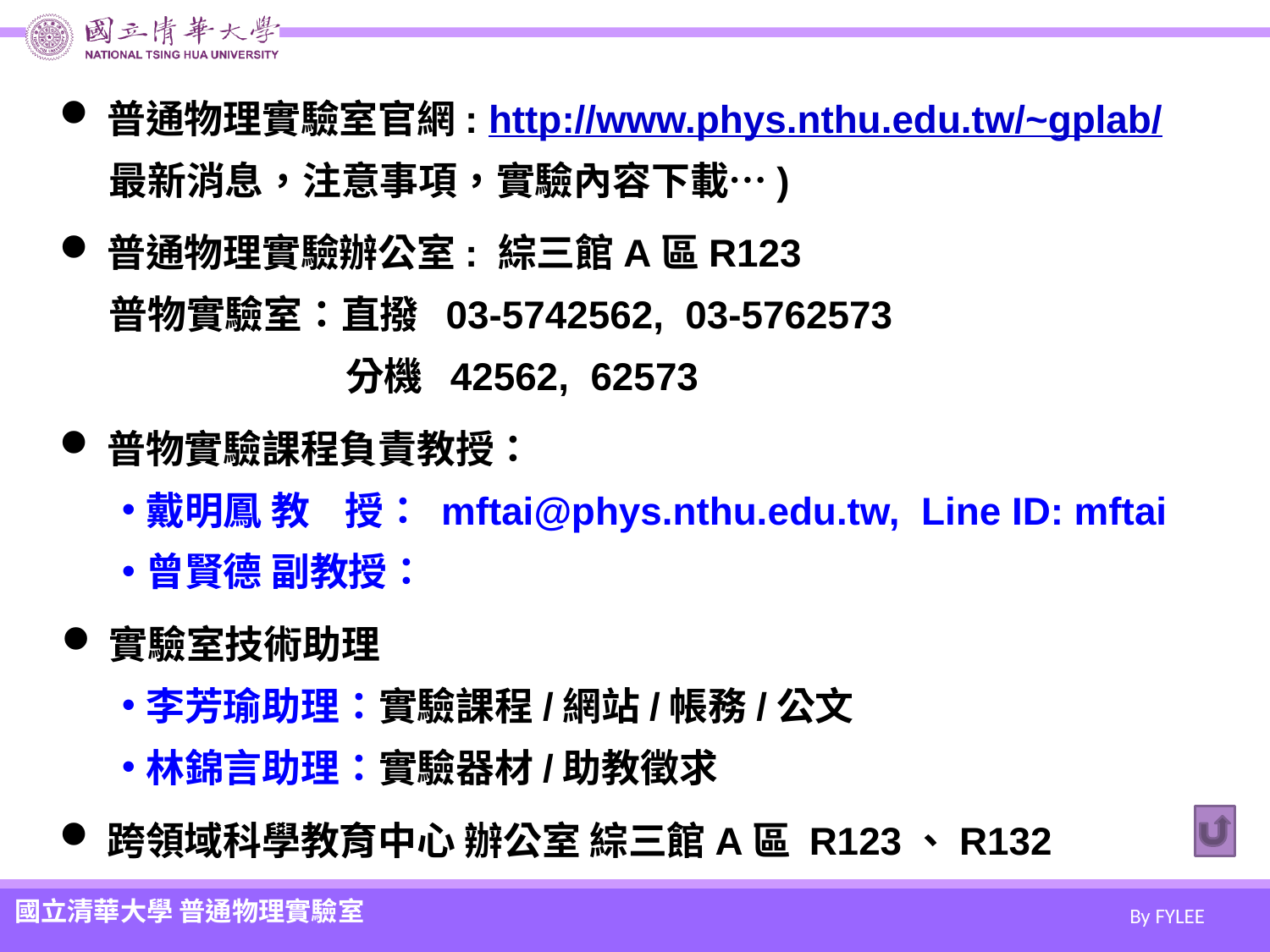

普通物理實驗室官網: http://www.phys.nthu.edu.tw/~gplab/
最新消息，注意事項，實驗內容下載…)
普通物理實驗辦公室: 綜三館A區R123
普物實驗室：直撥  03-5742562,  03-5762573
分機  42562,  62573
普物實驗課程負責教授：
戴明鳳 教    授： mftai@phys.nthu.edu.tw,  Line ID: mftai
曾賢德 副教授：
實驗室技術助理
李芳瑜助理：實驗課程/網站/帳務/公文
林錦言助理：實驗器材/助教徵求
跨領域科學教育中心 辦公室 綜三館A區 R123、R132